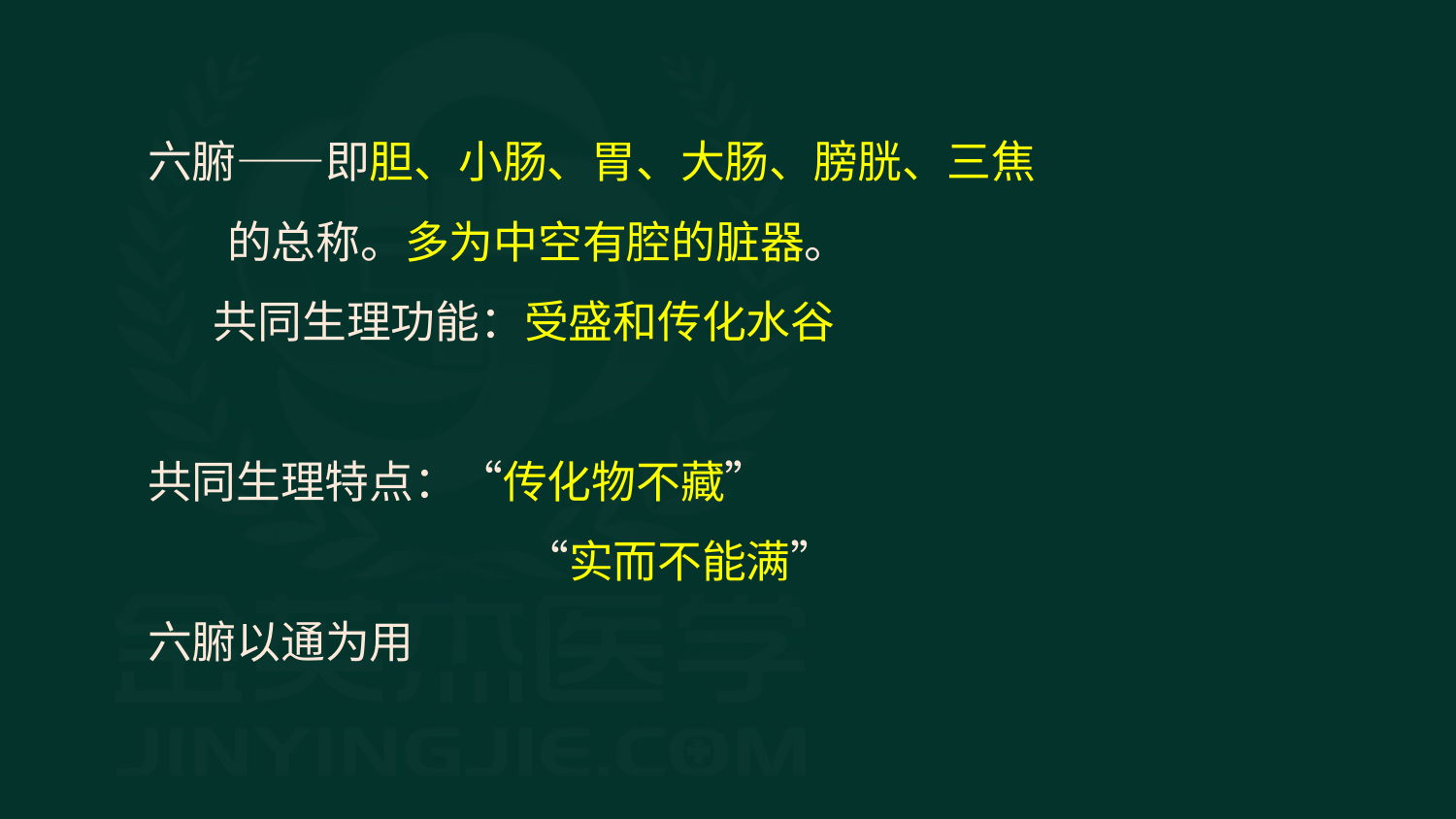

六腑——即胆、小肠、胃、大肠、膀胱、三焦
              的总称。多为中空有腔的脏器。
　　共同生理功能：受盛和传化水谷
      共同生理特点：“传化物不藏”
　　　　　　　　　“实而不能满”
      六腑以通为用